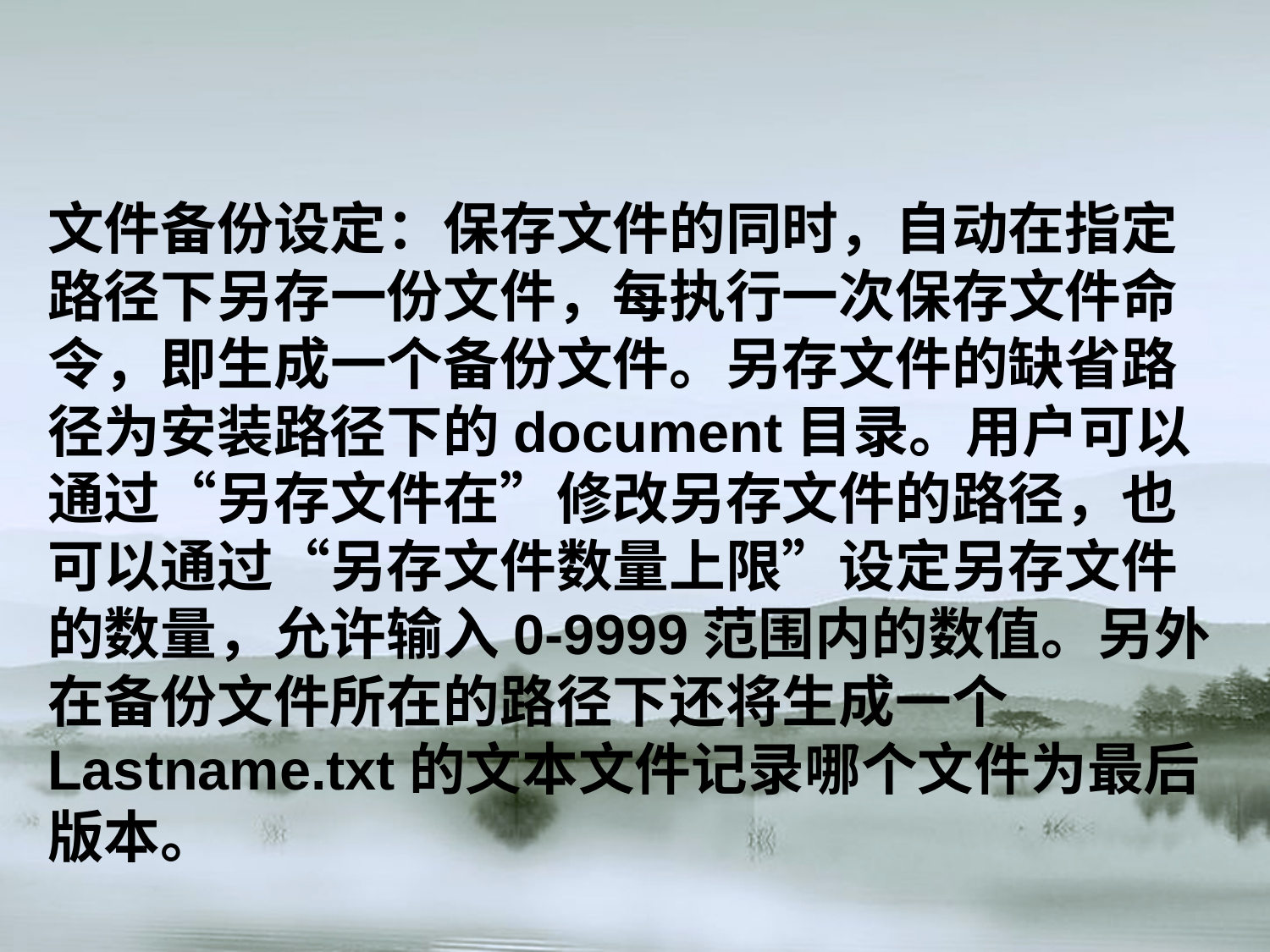

#
文件备份设定：保存文件的同时，自动在指定路径下另存一份文件，每执行一次保存文件命令，即生成一个备份文件。另存文件的缺省路径为安装路径下的document目录。用户可以通过“另存文件在”修改另存文件的路径，也可以通过“另存文件数量上限”设定另存文件的数量，允许输入0-9999范围内的数值。另外在备份文件所在的路径下还将生成一个Lastname.txt的文本文件记录哪个文件为最后版本。